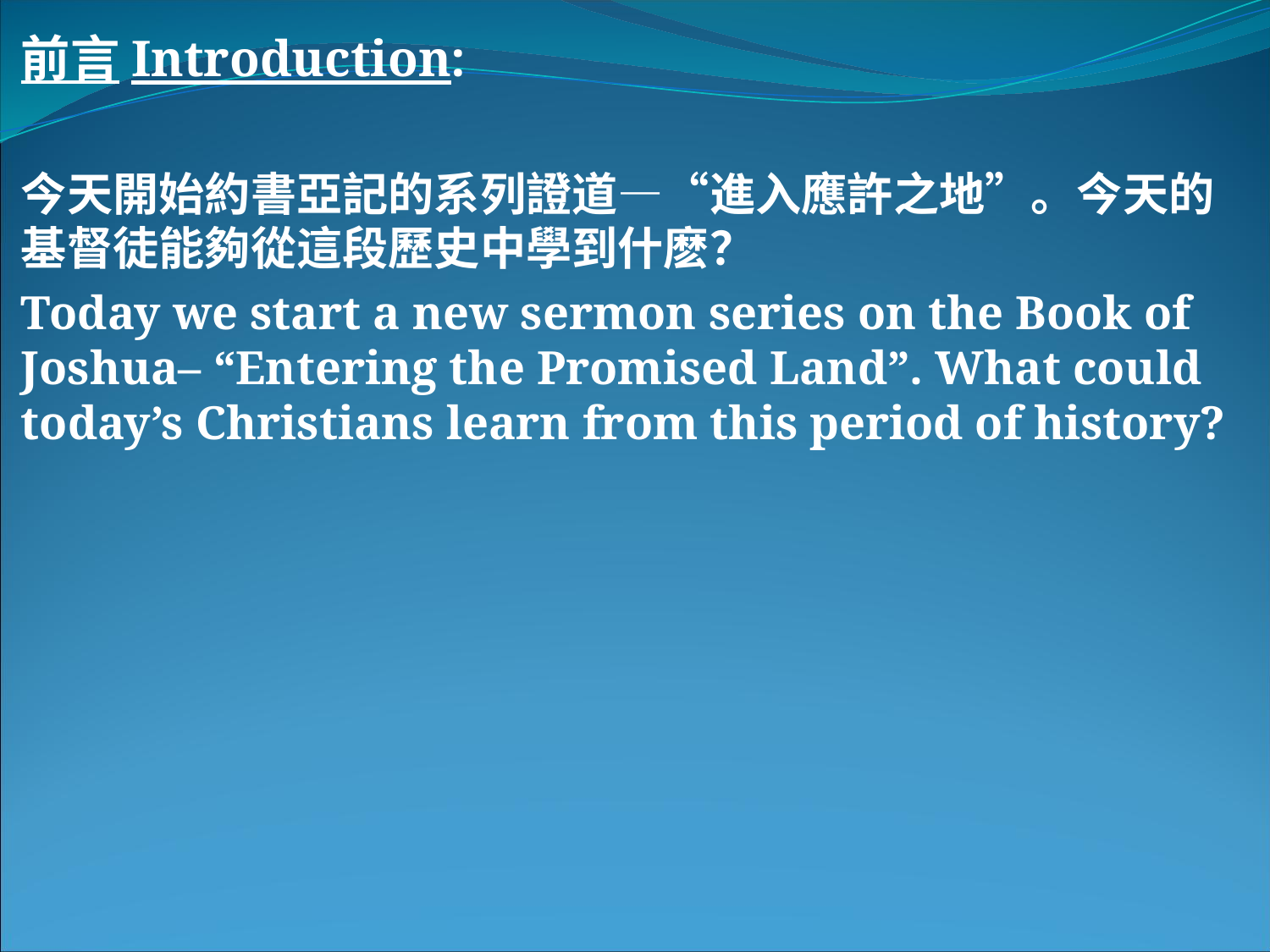

前言Introduction:

今天開始約書亞記的系列證道—“進入應許之地”。今天的基督徒能夠從這段歷史中學到什麽？
Today we start a new sermon series on the Book of Joshua– “Entering the Promised Land”. What could today’s Christians learn from this period of history?
#